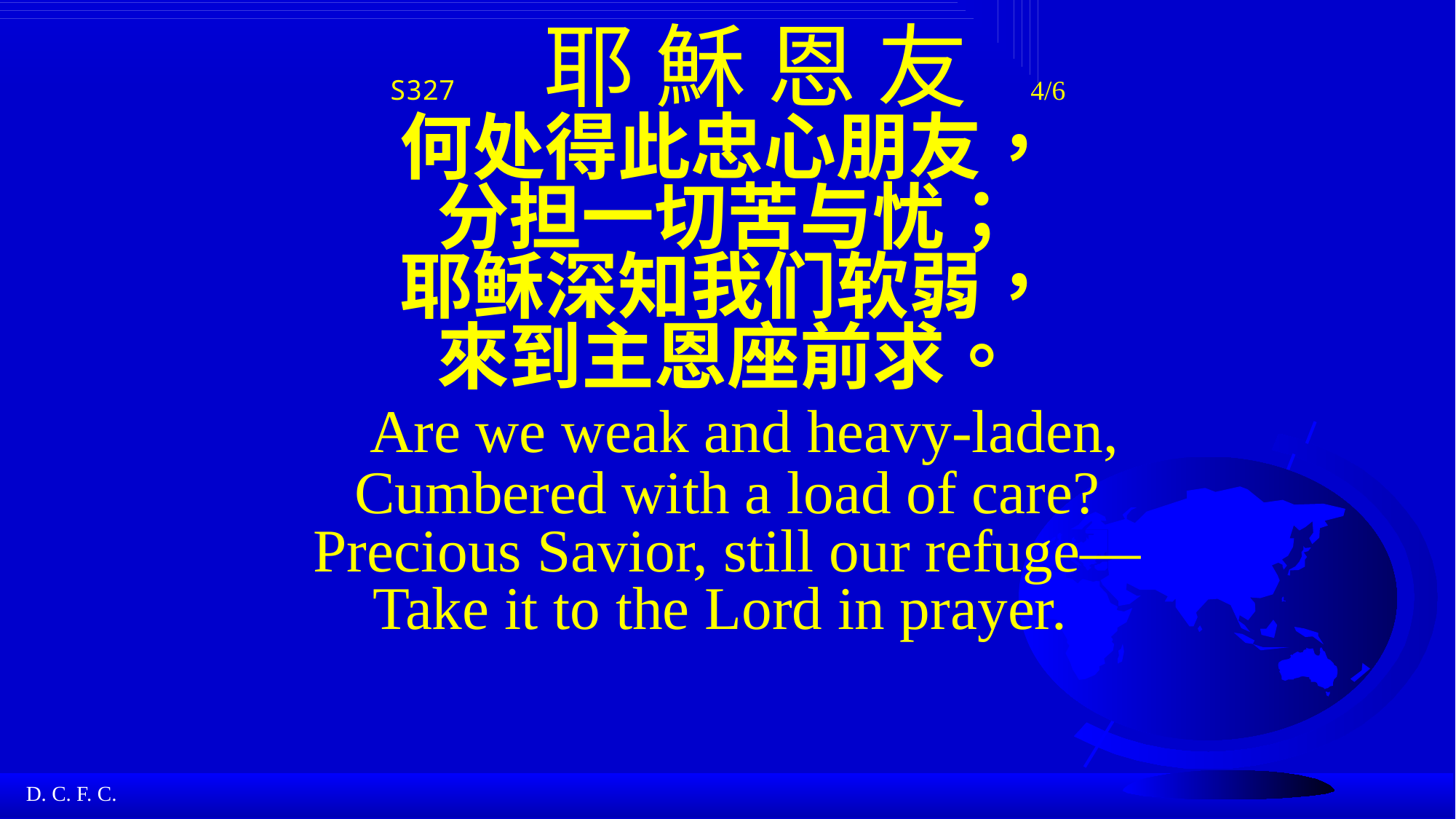

# S327     耶 穌 恩 友         4/6 何处得此忠心朋友， 分担一切苦与忧； 耶稣深知我们软弱， 來到主恩座前求。 Are we weak and heavy-laden, Cumbered with a load of care? Precious Savior, still our refuge— Take it to the Lord in prayer.